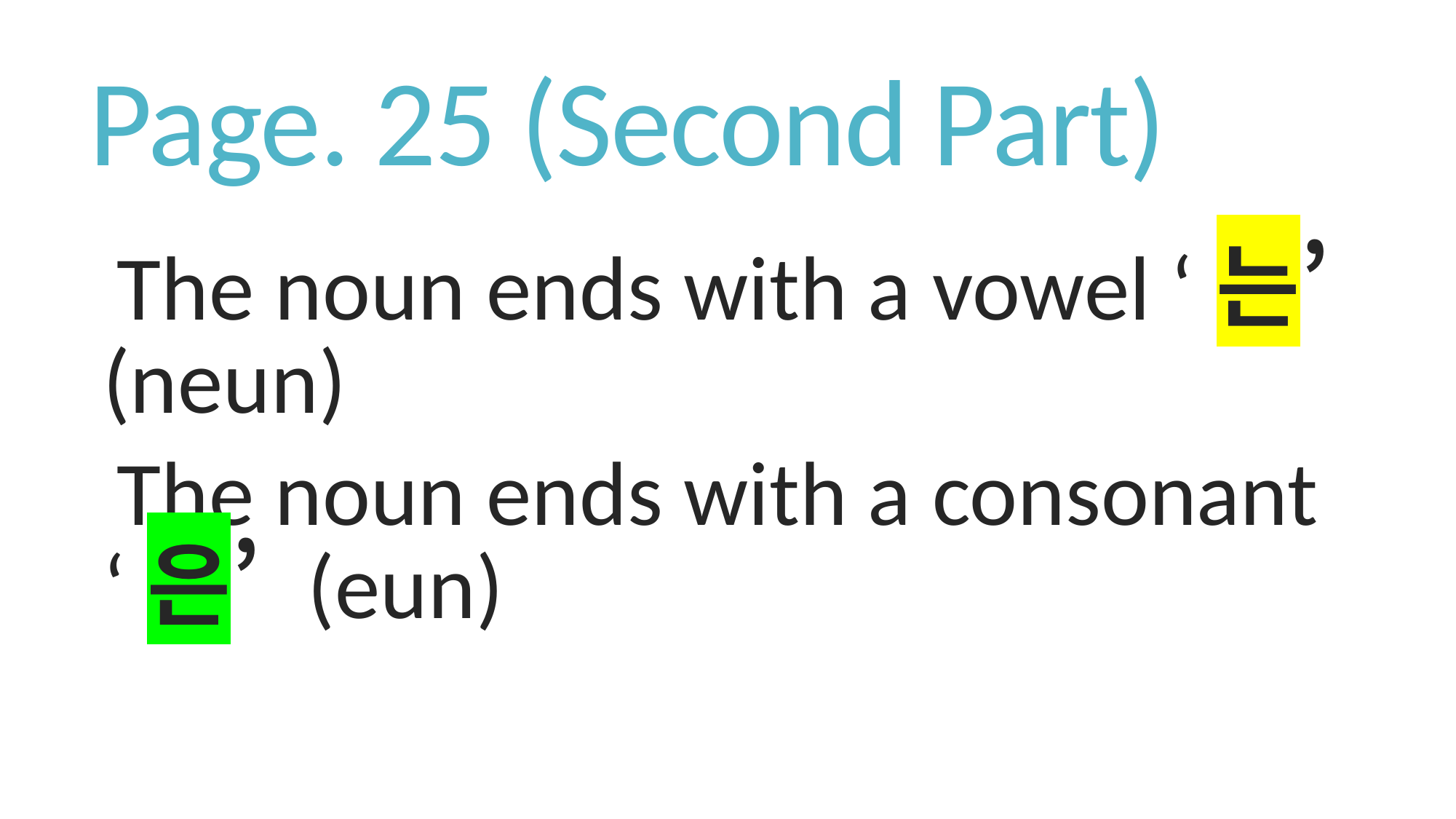

# Page. 25 (Second Part)
The noun ends with a vowel ‘는’ (neun)
The noun ends with a consonant ‘은’ (eun)